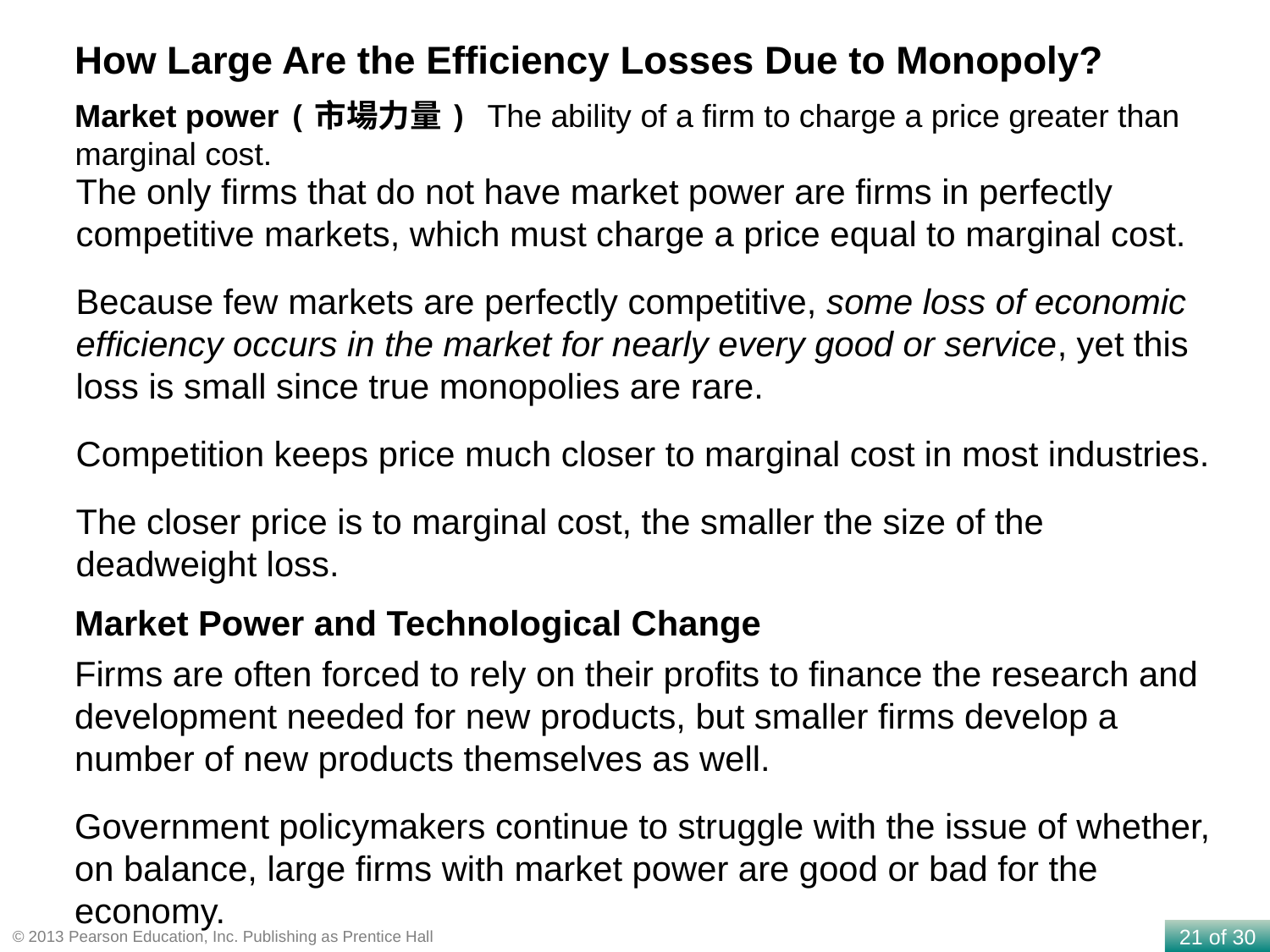

How Large Are the Efficiency Losses Due to Monopoly?
Market power (市場力量) The ability of a firm to charge a price greater than marginal cost.
The only firms that do not have market power are firms in perfectly competitive markets, which must charge a price equal to marginal cost.

Because few markets are perfectly competitive, some loss of economic efficiency occurs in the market for nearly every good or service, yet this loss is small since true monopolies are rare.

Competition keeps price much closer to marginal cost in most industries.

The closer price is to marginal cost, the smaller the size of the deadweight loss.
Market Power and Technological Change
Firms are often forced to rely on their profits to finance the research and development needed for new products, but smaller firms develop a number of new products themselves as well.

Government policymakers continue to struggle with the issue of whether, on balance, large firms with market power are good or bad for the economy.